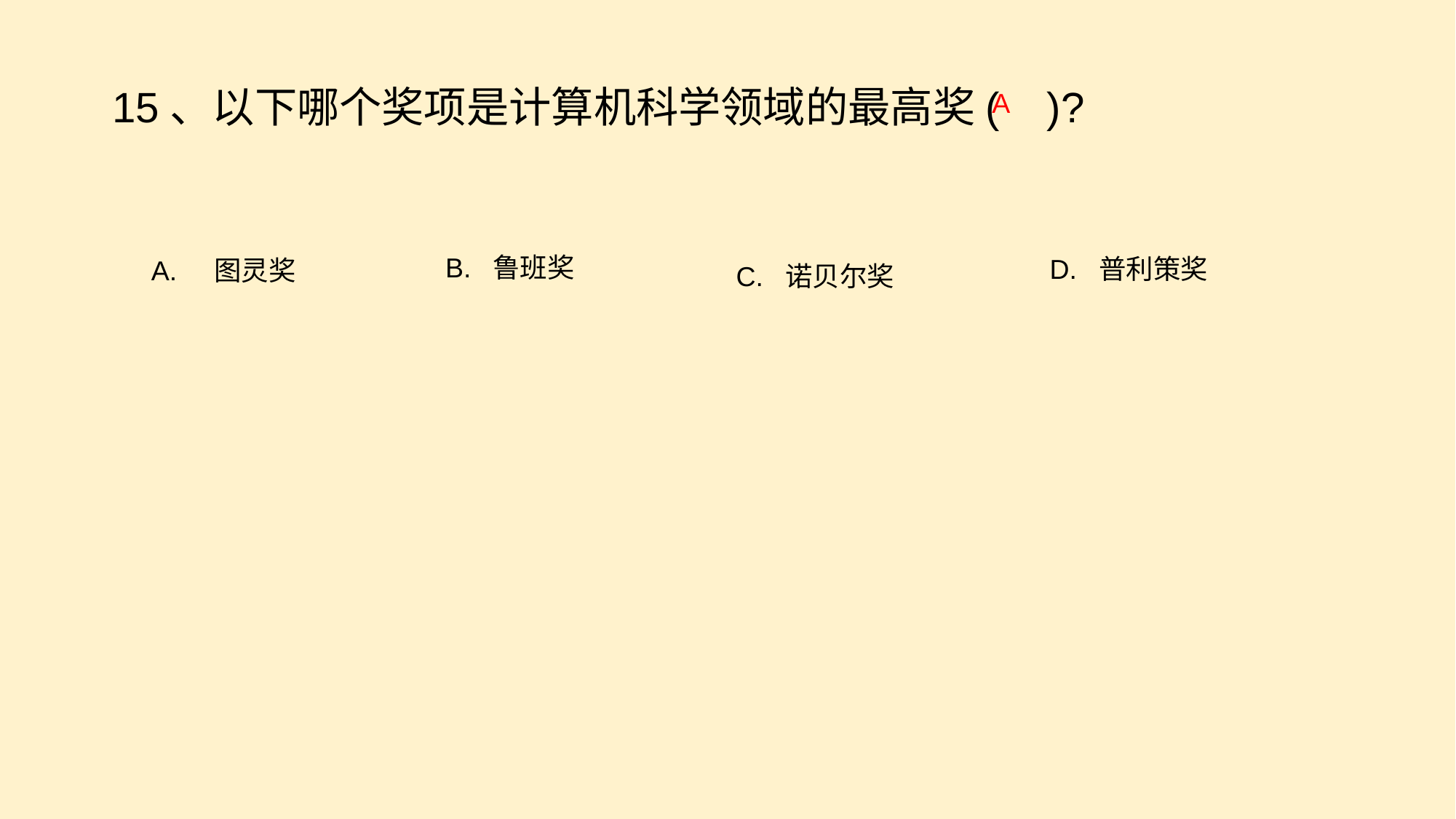

15、以下哪个奖项是计算机科学领域的最高奖(    )?
A
B.  鲁班奖
D.  普利策奖
A.    图灵奖
C.  诺贝尔奖